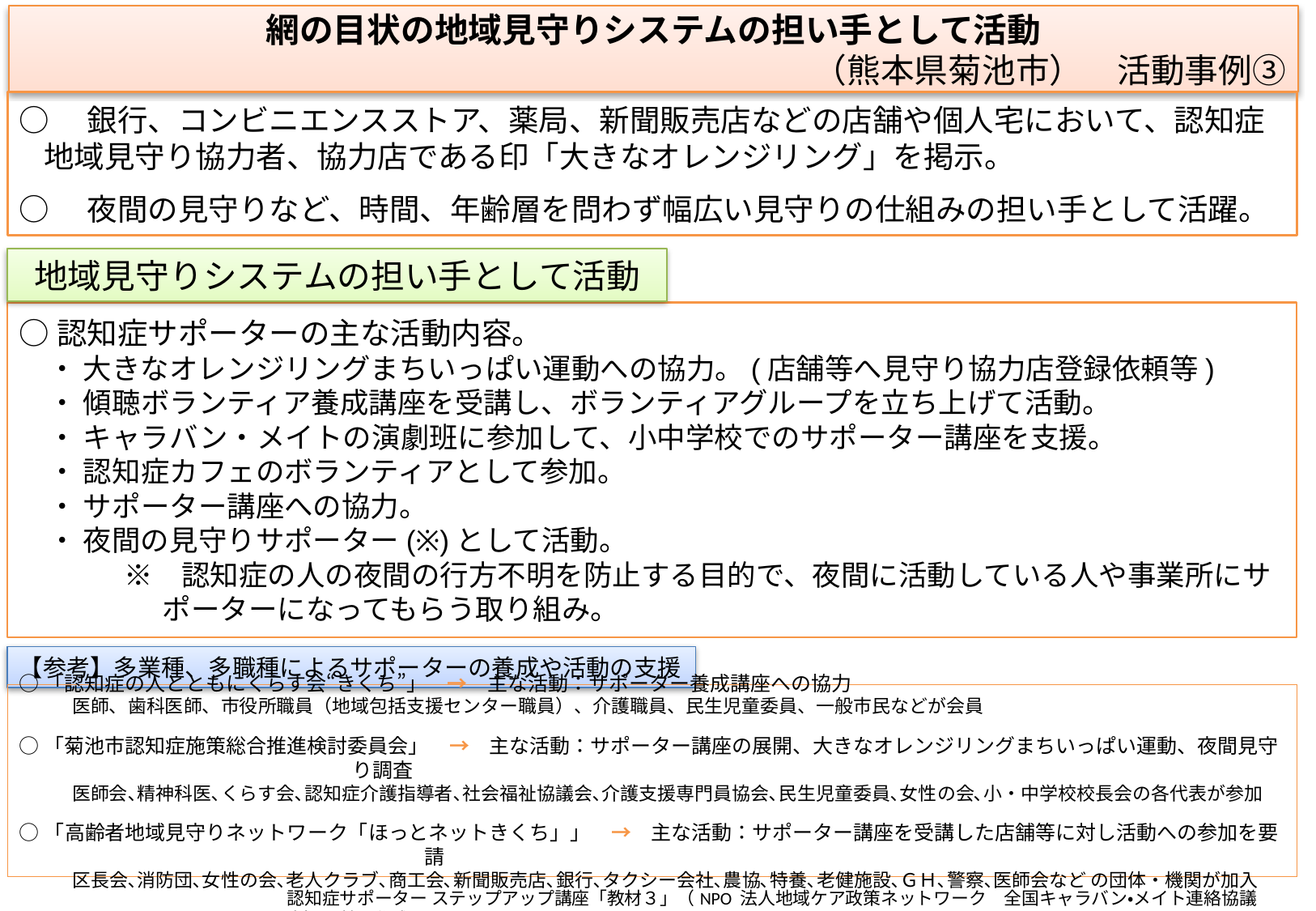

網の目状の地域見守りシステムの担い手として活動
（熊本県菊池市）　活動事例③
○　銀行、コンビニエンスストア、薬局、新聞販売店などの店舗や個人宅において、認知症地域見守り協力者、協力店である印「大きなオレンジリング」を掲示。

○　夜間の見守りなど、時間、年齢層を問わず幅広い見守りの仕組みの担い手として活躍。
地域見守りシステムの担い手として活動
○認知症サポーターの主な活動内容。
　・ 大きなオレンジリングまちいっぱい運動への協力。(店舗等へ見守り協力店登録依頼等)
　・ 傾聴ボランティア養成講座を受講し、ボランティアグループを立ち上げて活動。
　・ キャラバン・メイトの演劇班に参加して、小中学校でのサポーター講座を支援。
　・ 認知症カフェのボランティアとして参加。
　・ サポーター講座への協力。
　・ 夜間の見守りサポーター(※)として活動。
　　※　認知症の人の夜間の行方不明を防止する目的で、夜間に活動している人や事業所にサポーターになってもらう取り組み。
【参考】多業種、多職種によるサポーターの養成や活動の支援
○「認知症の人とともにくらす会“きくち”」　→　主な活動：サポーター養成講座への協力
　　　医師、歯科医師、市役所職員（地域包括支援センター職員）、介護職員、民生児童委員、一般市民などが会員

○「菊池市認知症施策総合推進検討委員会」　→　主な活動：サポーター講座の展開、大きなオレンジリングまちいっぱい運動、夜間見守り調査
　　　医師会､精神科医､くらす会､認知症介護指導者､社会福祉協議会､介護支援専門員協会､民生児童委員､女性の会､小・中学校校長会の各代表が参加

○「高齢者地域見守りネットワーク「ほっとネットきくち」」　→　主な活動：サポーター講座を受講した店舗等に対し活動への参加を要請
　　　区長会､消防団､女性の会､老人クラブ､商工会､新聞販売店､銀行､タクシー会社､農協､特養､老健施設､ＧＨ､警察､医師会など の団体・機関が加入
認知症サポーター ステップアップ講座「教材３」（NPO 法人地域ケア政策ネットワーク　全国キャラバン・メイト連絡協議会）を基に作成